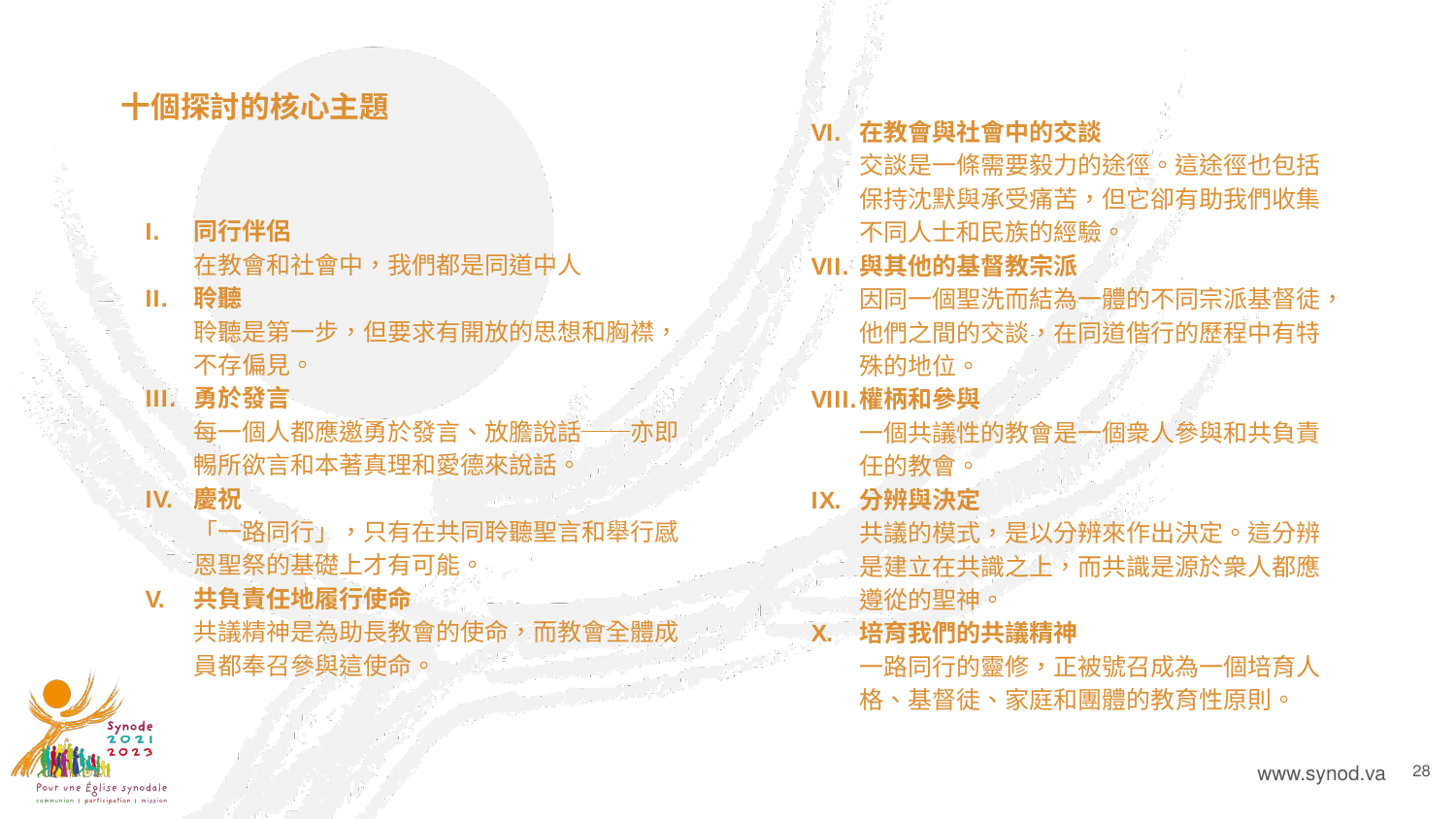

在教會與社會中的交談
交談是一條需要毅力的途徑。這途徑也包括保持沈默與承受痛苦，但它卻有助我們收集不同人士和民族的經驗。
與其他的基督教宗派
因同一個聖洗而結為一體的不同宗派基督徒，他們之間的交談，在同道偕行的歷程中有特殊的地位。
權柄和參與
一個共議性的教會是一個衆人參與和共負責任的教會。
分辨與決定
共議的模式，是以分辨來作出決定。這分辨是建立在共識之上，而共識是源於衆人都應遵從的聖神。
培育我們的共議精神
一路同行的靈修，正被號召成為一個培育人格、基督徒、家庭和團體的教育性原則。
# 十個探討的核心主題
同行伴侶
在教會和社會中，我們都是同道中人
聆聽
聆聽是第一步，但要求有開放的思想和胸襟，不存偏見。
勇於發言
每一個人都應邀勇於發言、放膽說話──亦即𣈱所欲言和本著真理和愛德來說話。
慶祝
「一路同行」，只有在共同聆聽聖言和舉行感恩聖祭的基礎上才有可能。
共負責任地履行使命
共議精神是為助長教會的使命，而教會全體成員都奉召參與這使命。
28